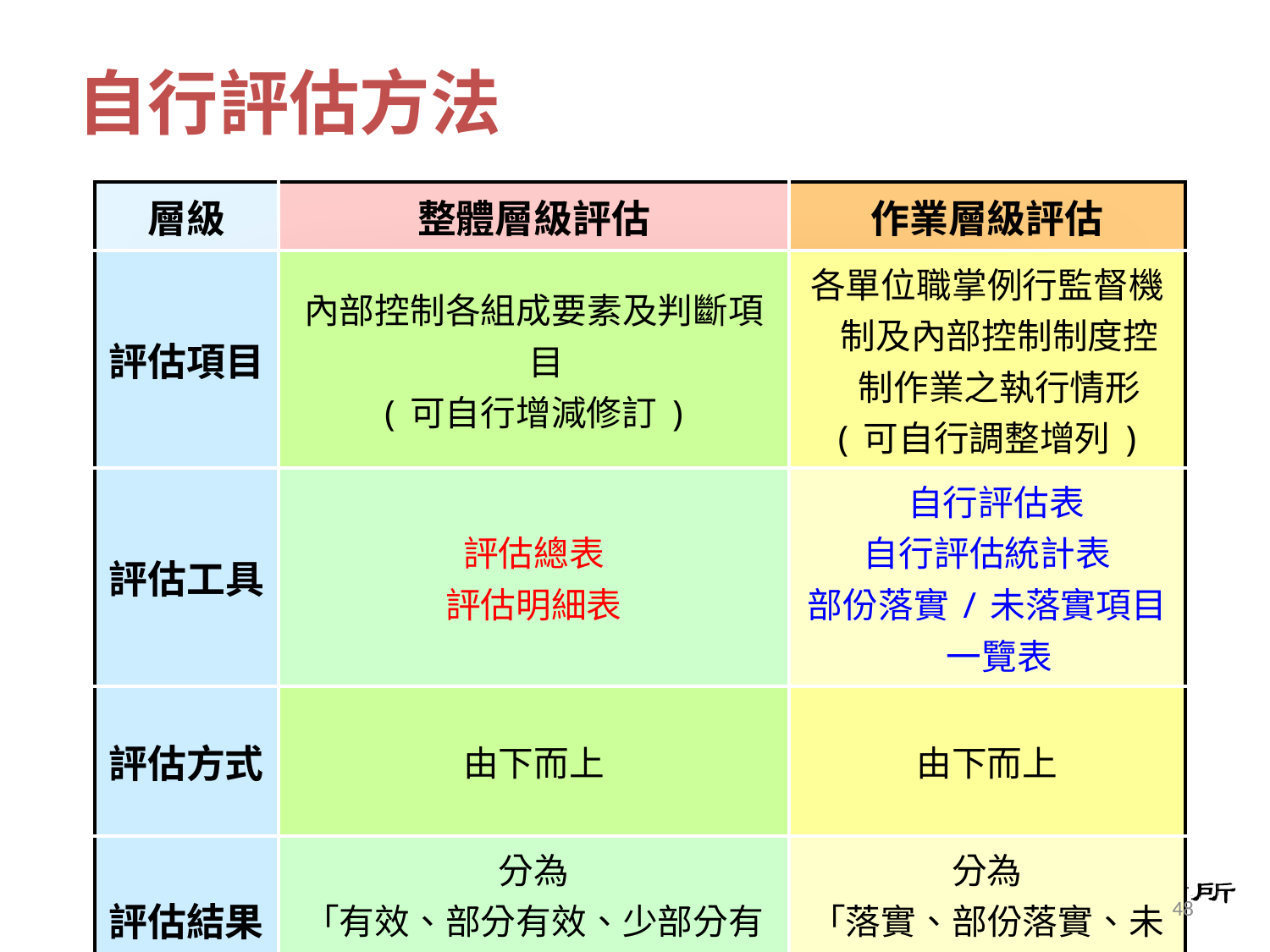

# 自行評估方法
| 層級 | 整體層級評估 | 作業層級評估 |
| --- | --- | --- |
| 評估項目 | 內部控制各組成要素及判斷項目 (可自行增減修訂) | 各單位職掌例行監督機制及內部控制制度控制作業之執行情形 (可自行調整增列) |
| 評估工具 | 評估總表 評估明細表 | 自行評估表 自行評估統計表 部份落實/未落實項目一覽表 |
| 評估方式 | 由下而上 | 由下而上 |
| 評估結果 | 分為 「有效、部分有效、少部分有效」 | 分為 「落實、部份落實、未落實、不適用、其他」 |
48